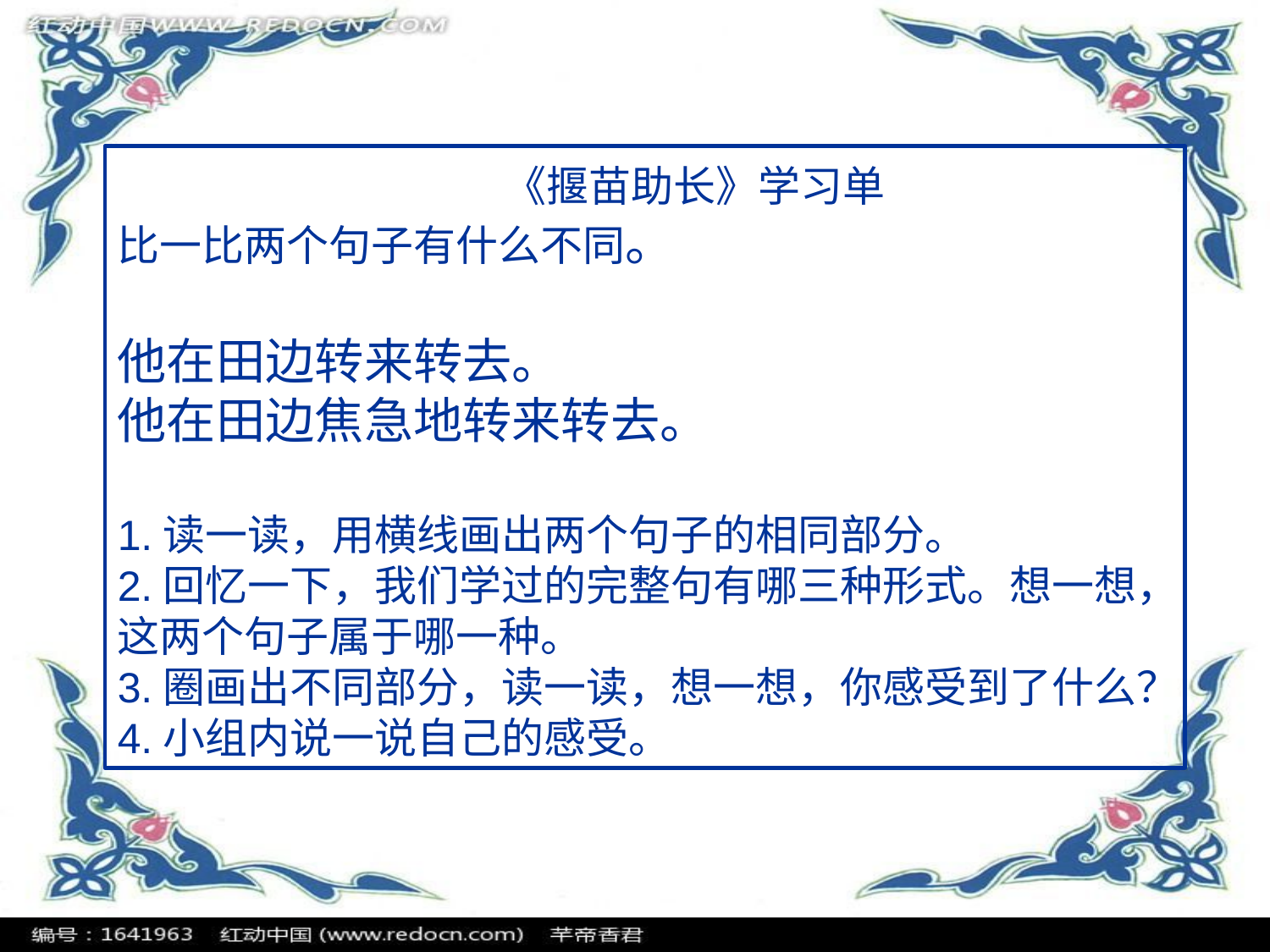

《揠苗助长》学习单
比一比两个句子有什么不同。

他在田边转来转去。
他在田边焦急地转来转去。

1.读一读，用横线画出两个句子的相同部分。
2.回忆一下，我们学过的完整句有哪三种形式。想一想，这两个句子属于哪一种。
3.圈画出不同部分，读一读，想一想，你感受到了什么？
4.小组内说一说自己的感受。